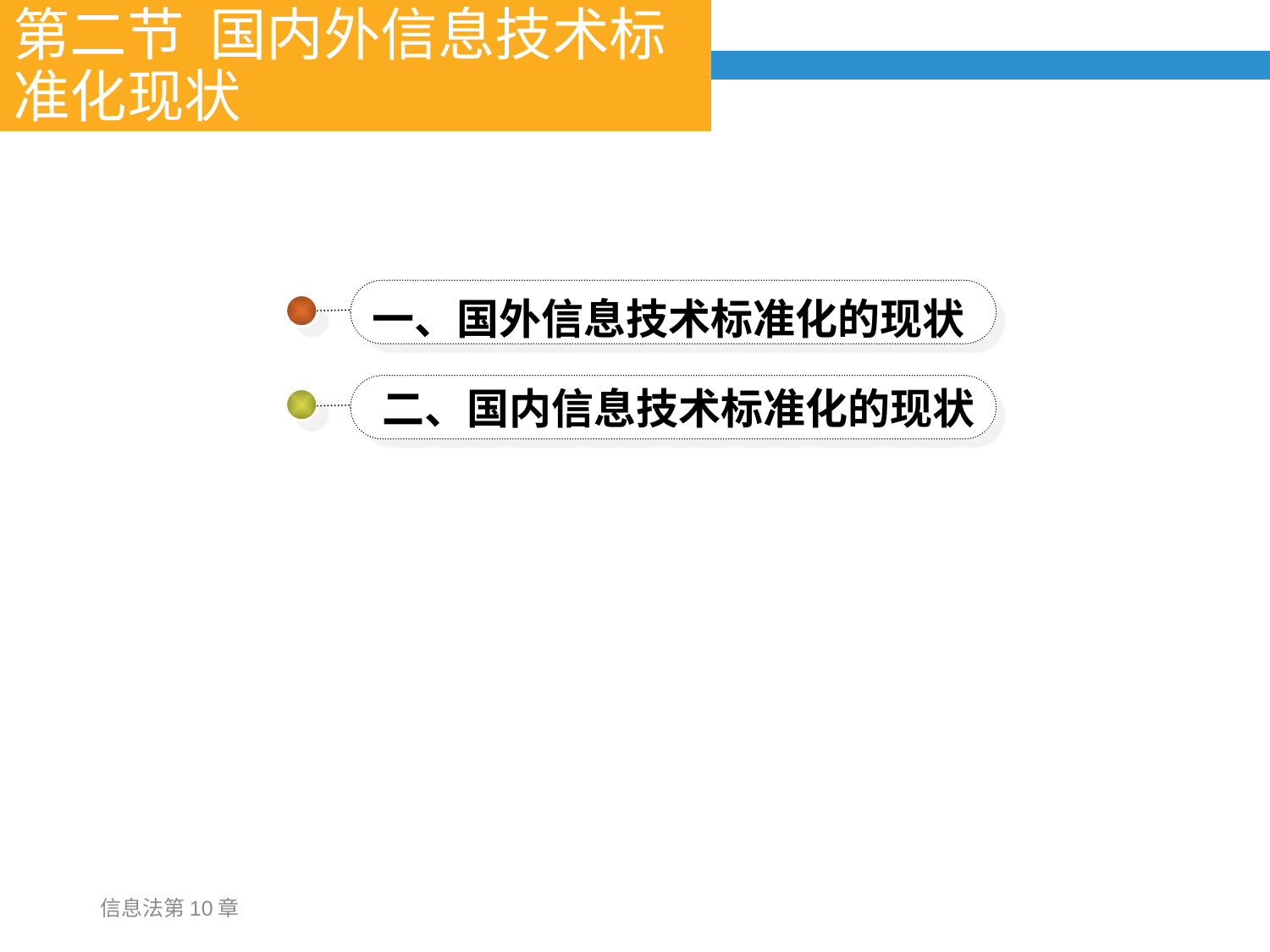

# 第二节  国内外信息技术标准化现状

一、国外信息技术标准化的现状

二、国内信息技术标准化的现状
信息法第10章